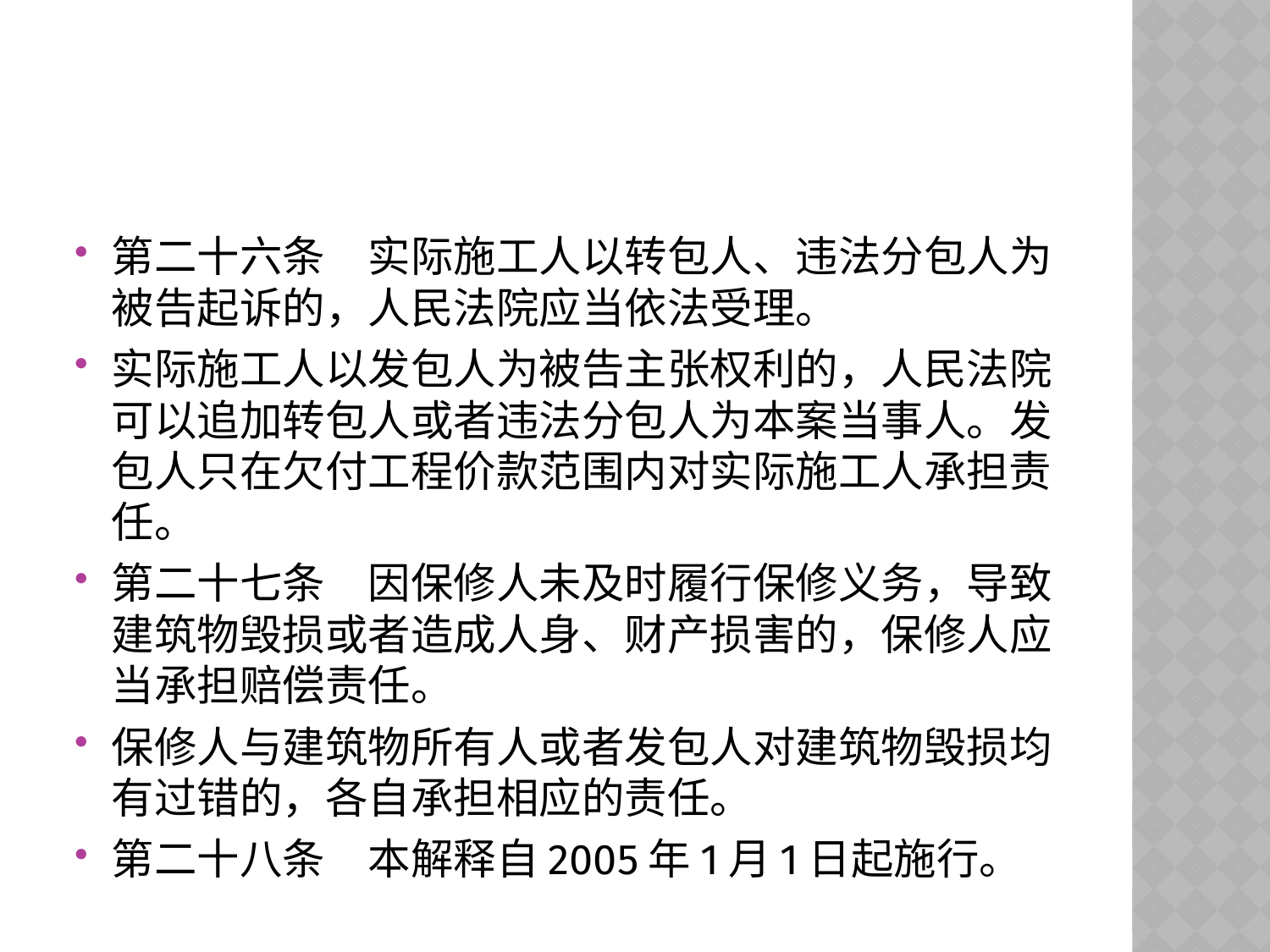

#
第二十六条　实际施工人以转包人、违法分包人为被告起诉的，人民法院应当依法受理。
实际施工人以发包人为被告主张权利的，人民法院可以追加转包人或者违法分包人为本案当事人。发包人只在欠付工程价款范围内对实际施工人承担责任。
第二十七条　因保修人未及时履行保修义务，导致建筑物毁损或者造成人身、财产损害的，保修人应当承担赔偿责任。
保修人与建筑物所有人或者发包人对建筑物毁损均有过错的，各自承担相应的责任。
第二十八条　本解释自2005年1月1日起施行。